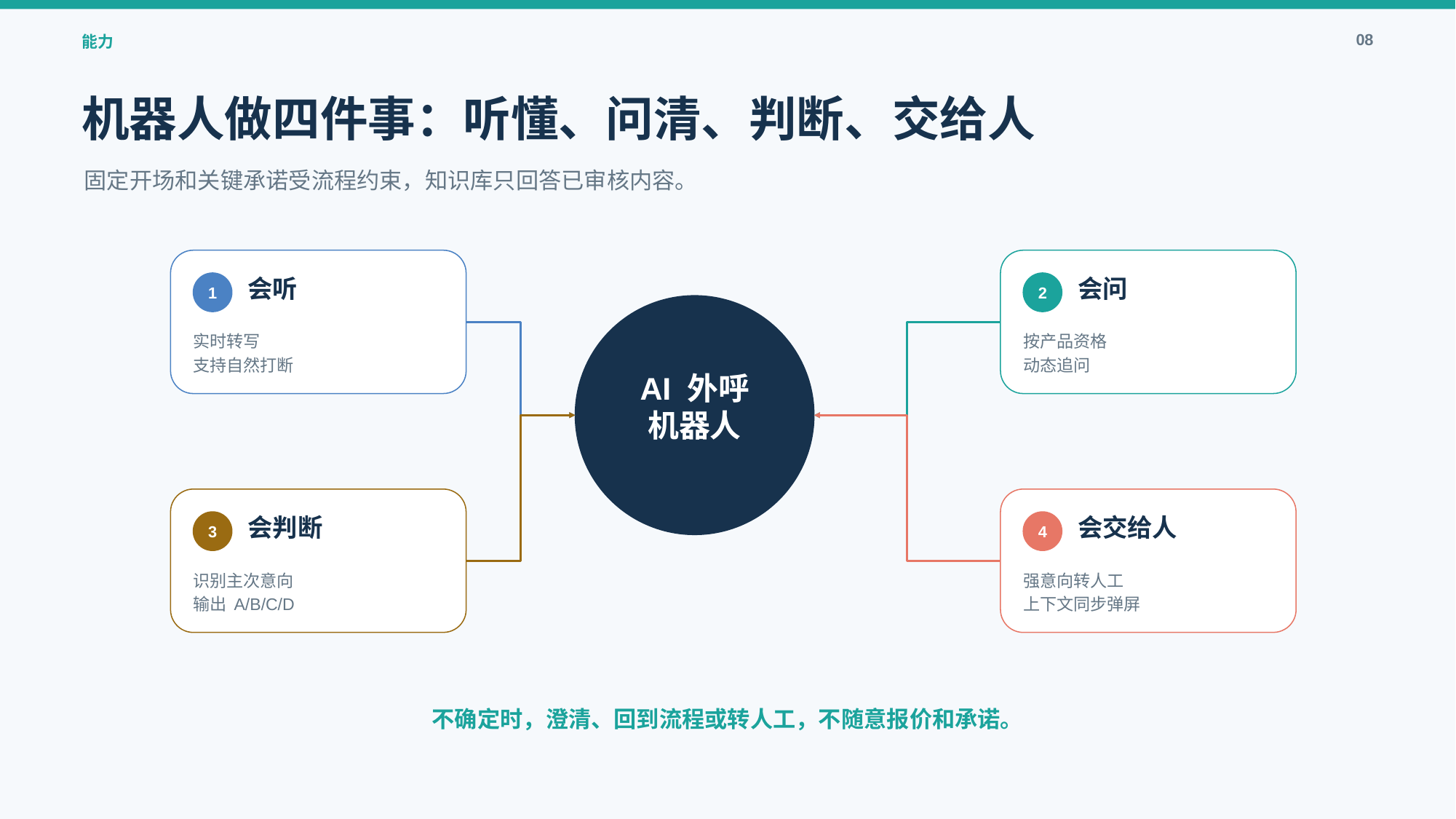

08
能力
机器人做四件事：听懂、问清、判断、交给人
固定开场和关键承诺受流程约束，知识库只回答已审核内容。

会听

会问
1
2

实时转写
支持自然打断
按产品资格
动态追问
AI 外呼
机器人

会判断

会交给人
3
4
识别主次意向
输出 A/B/C/D
强意向转人工
上下文同步弹屏
不确定时，澄清、回到流程或转人工，不随意报价和承诺。